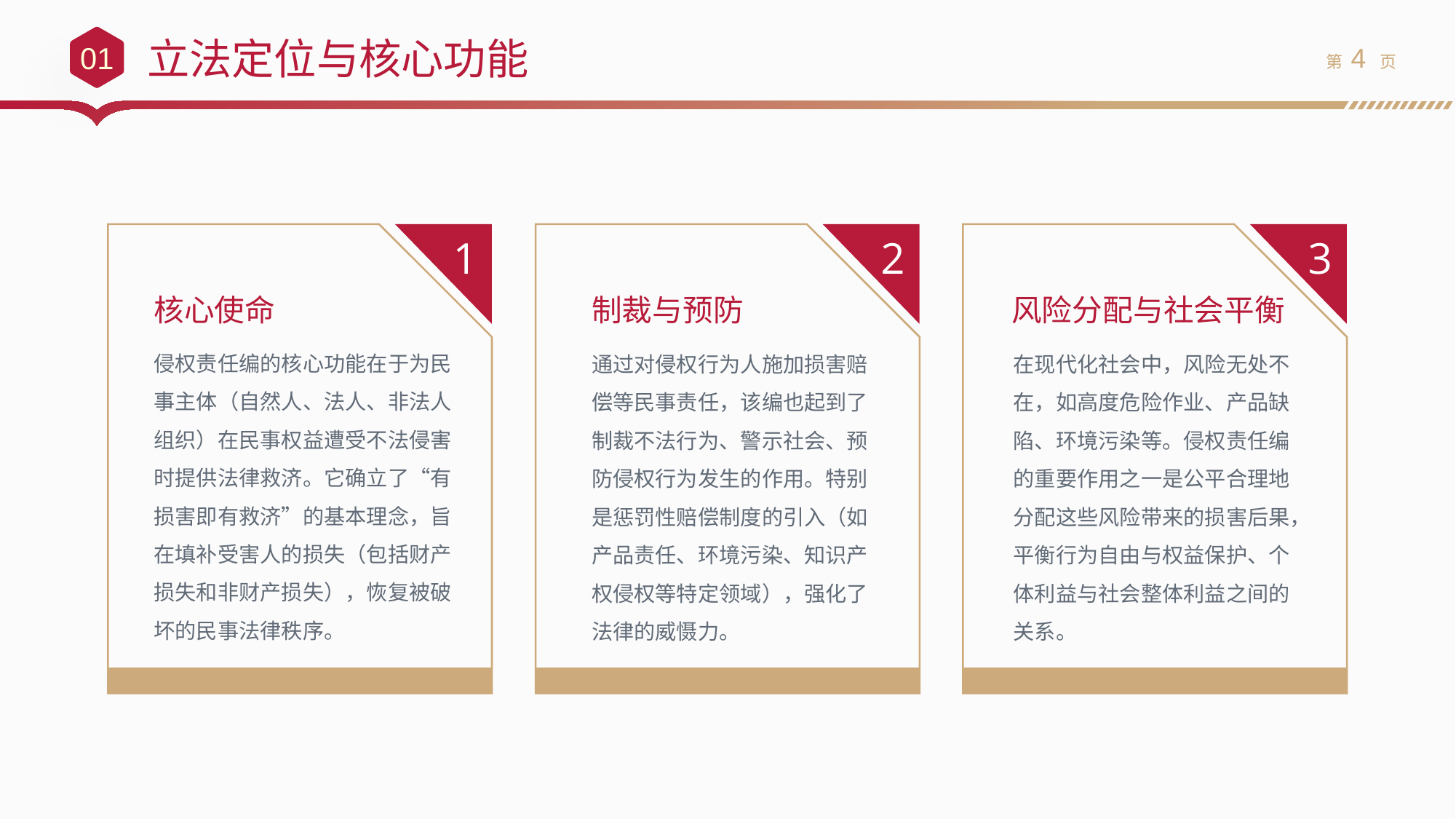

立法定位与核心功能
01

1

2

3
核心使命
制裁与预防
风险分配与社会平衡
侵权责任编的核心功能在于为民事主体（自然人、法人、非法人组织）在民事权益遭受不法侵害时提供法律救济。它确立了“有损害即有救济”的基本理念，旨在填补受害人的损失（包括财产损失和非财产损失），恢复被破坏的民事法律秩序。
通过对侵权行为人施加损害赔偿等民事责任，该编也起到了制裁不法行为、警示社会、预防侵权行为发生的作用。特别是惩罚性赔偿制度的引入（如产品责任、环境污染、知识产权侵权等特定领域），强化了法律的威慑力。
在现代化社会中，风险无处不在，如高度危险作业、产品缺陷、环境污染等。侵权责任编的重要作用之一是公平合理地分配这些风险带来的损害后果，平衡行为自由与权益保护、个体利益与社会整体利益之间的关系。